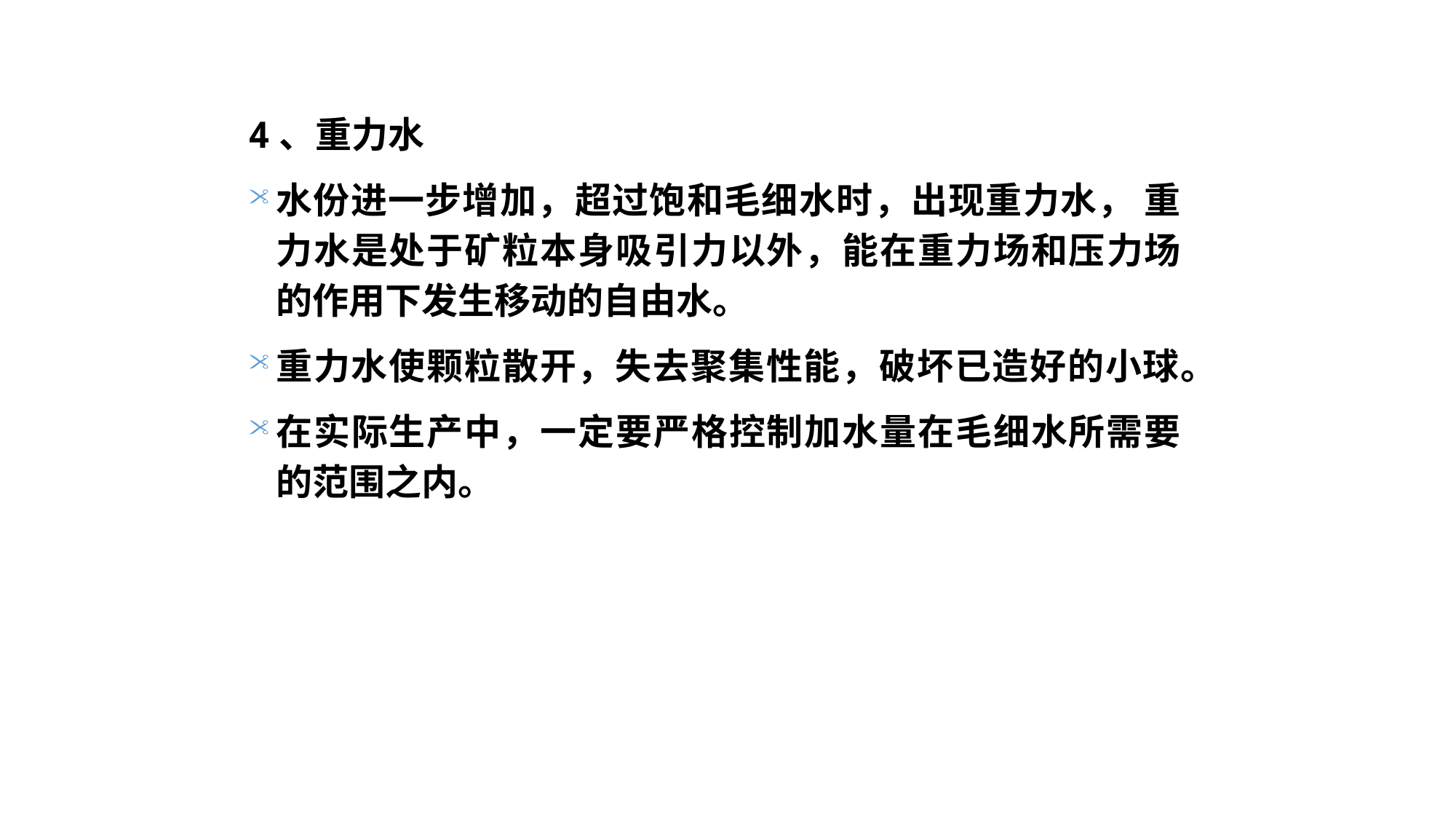

4、重力水
水份进一步增加，超过饱和毛细水时，出现重力水， 重力水是处于矿粒本身吸引力以外，能在重力场和压力场的作用下发生移动的自由水。
重力水使颗粒散开，失去聚集性能，破坏已造好的小球。
在实际生产中，一定要严格控制加水量在毛细水所需要的范围之内。
16